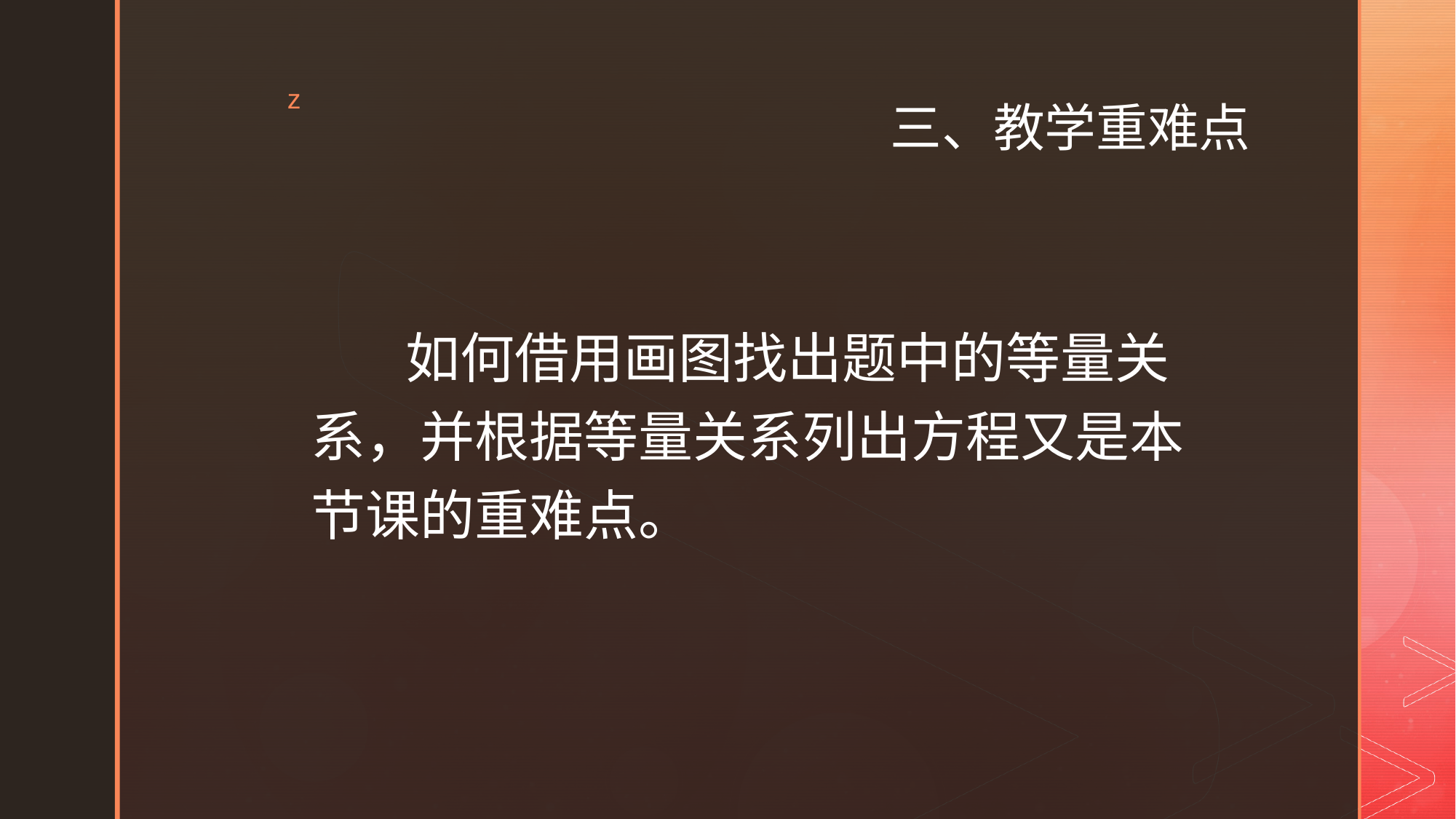

# 三、教学重难点
           如何借用画图找出题中的等量关系，并根据等量关系列出方程又是本节课的重难点。